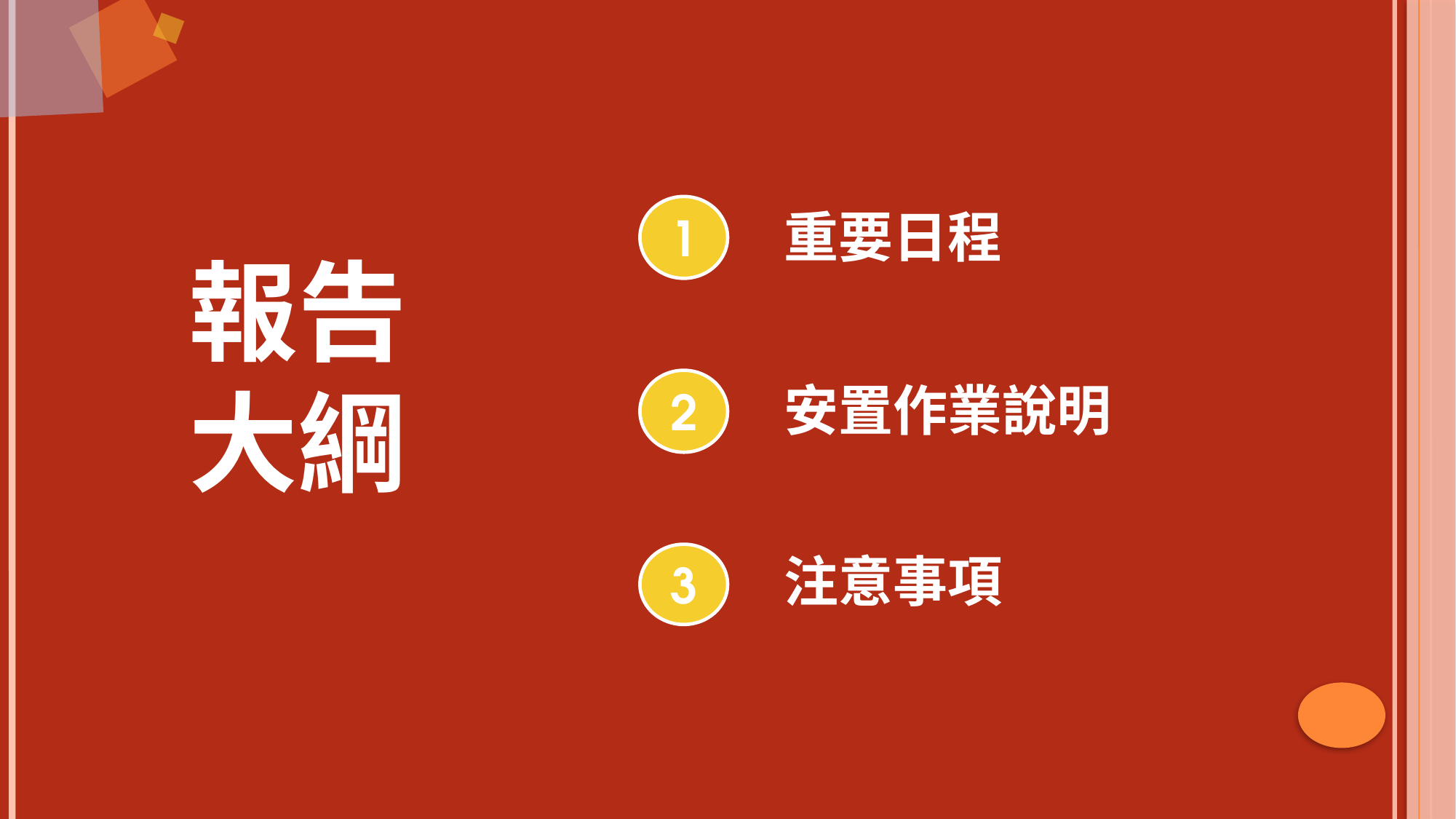

1
重要日程
報告
大綱
2
安置作業說明
注意事項
3